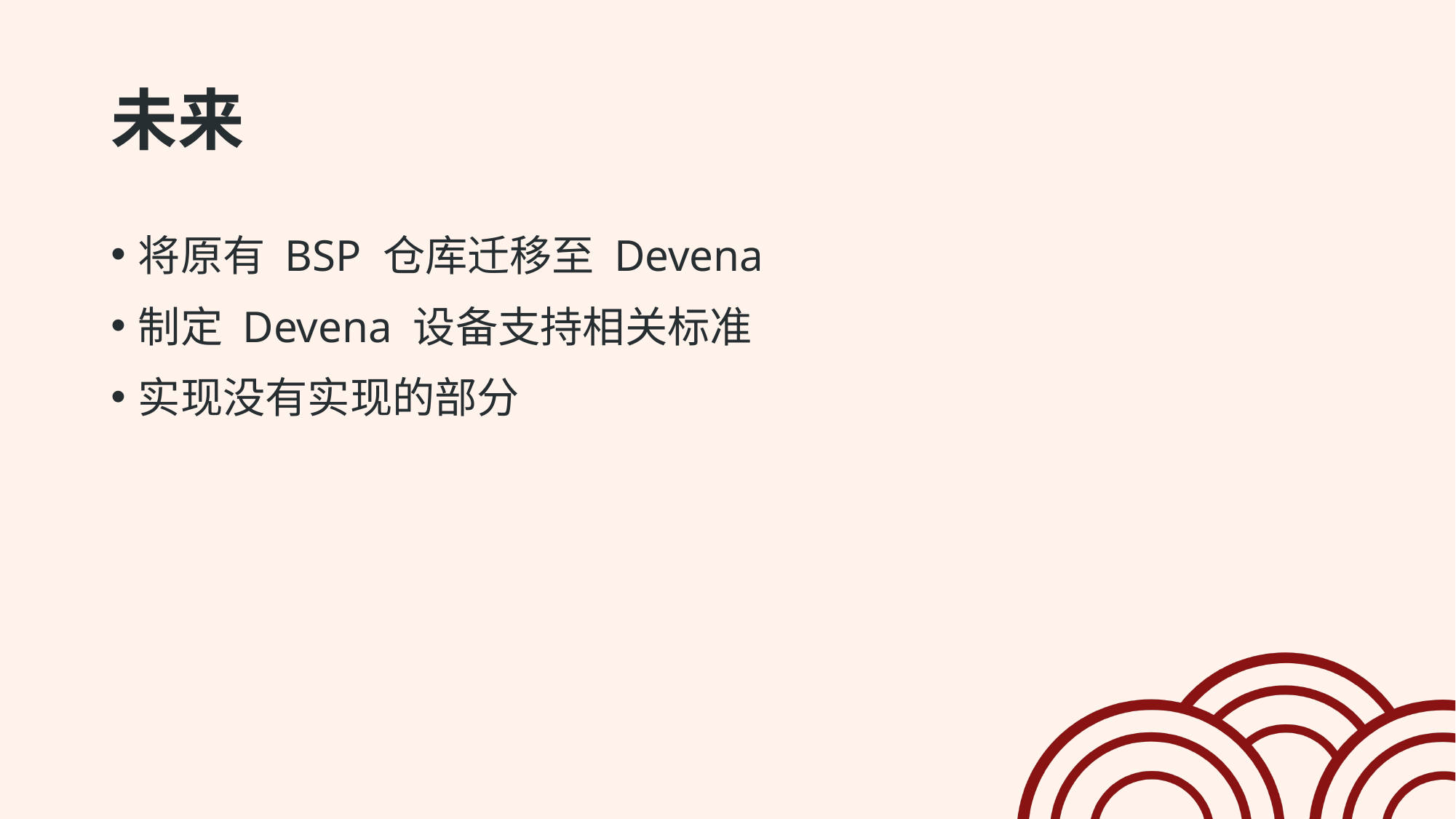

# 未来
将原有 BSP 仓库迁移至 Devena
制定 Devena 设备支持相关标准
实现没有实现的部分